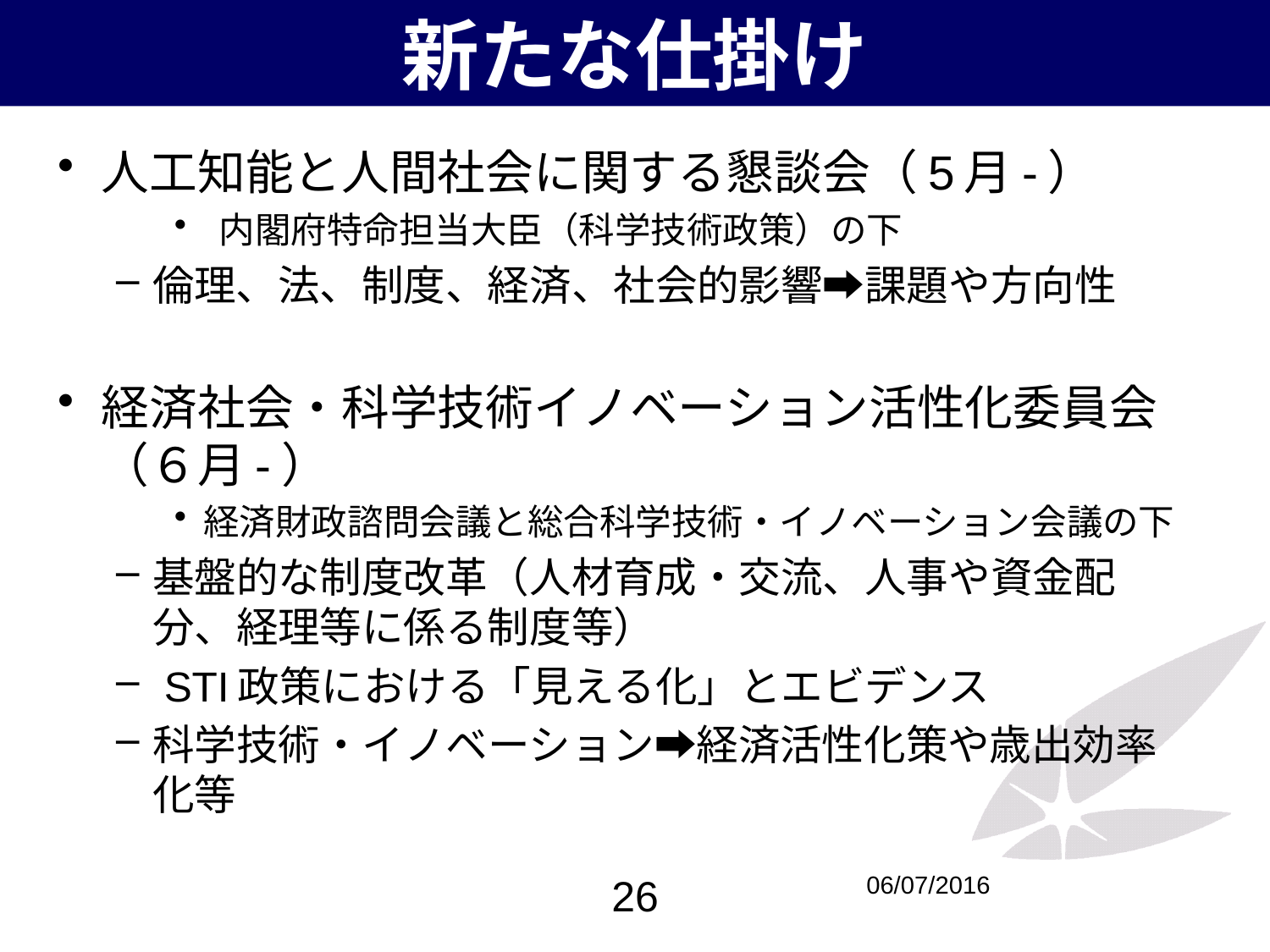

# 新たな仕掛け
人工知能と人間社会に関する懇談会（5月-）
 内閣府特命担当大臣（科学技術政策）の下
倫理、法、制度、経済、社会的影響➡課題や方向性

経済社会・科学技術イノベーション活性化委員会（６月-）
経済財政諮問会議と総合科学技術・イノベーション会議の下
基盤的な制度改革（人材育成・交流、人事や資金配分、経理等に係る制度等）
 STI政策における「見える化」とエビデンス
科学技術・イノベーション➡経済活性化策や歳出効率化等
26
06/07/2016